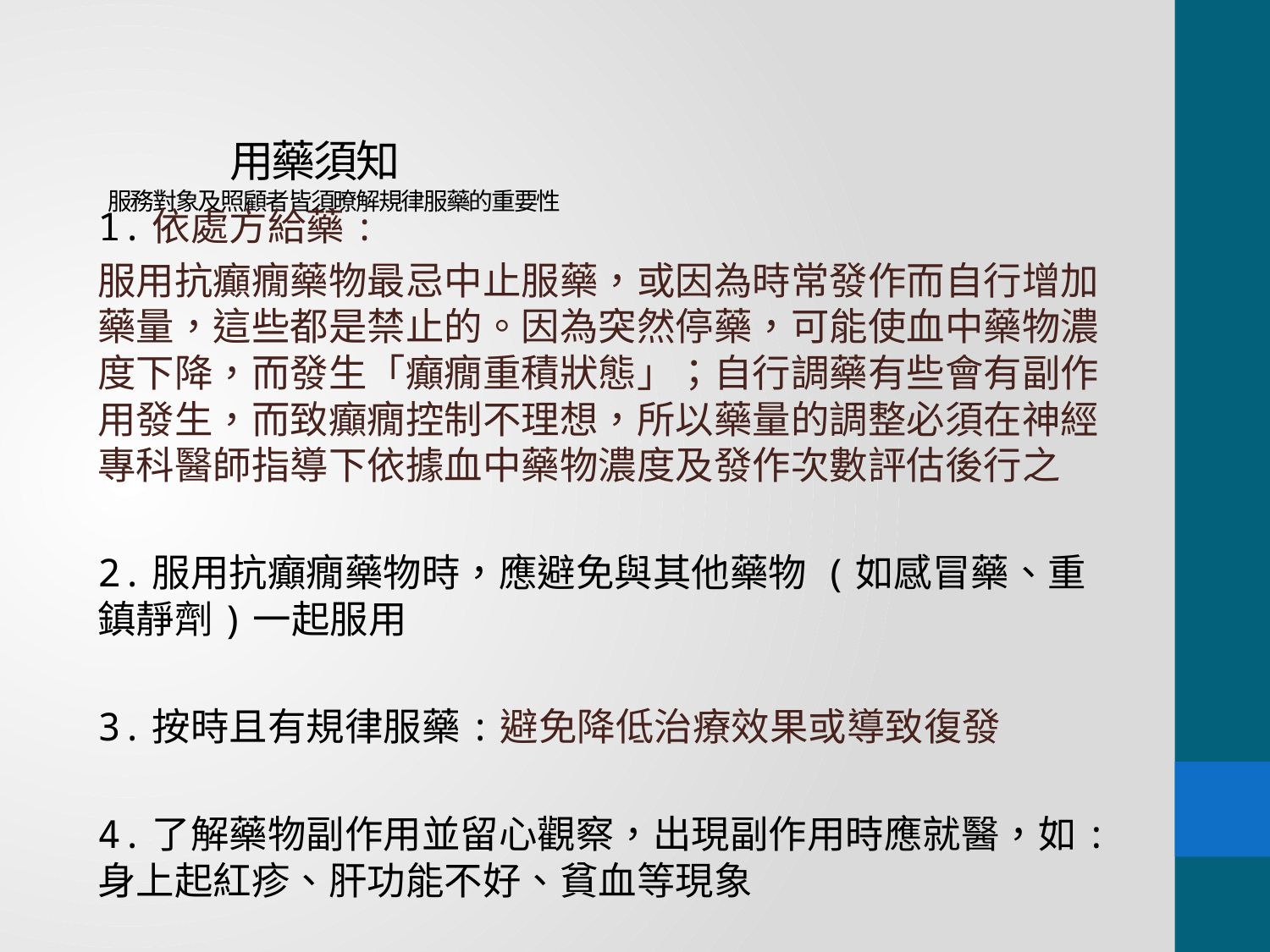

# 用藥須知 服務對象及照顧者皆須暸解規律服藥的重要性
1.依處方給藥:
服用抗癲癇藥物最忌中止服藥，或因為時常發作而自行增加藥量，這些都是禁止的。因為突然停藥，可能使血中藥物濃度下降，而發生「癲癇重積狀態」；自行調藥有些會有副作用發生，而致癲癇控制不理想，所以藥量的調整必須在神經專科醫師指導下依據血中藥物濃度及發作次數評估後行之

2.服用抗癲癇藥物時，應避免與其他藥物 (如感冒藥、重鎮靜劑)一起服用

3.按時且有規律服藥:避免降低治療效果或導致復發

4.了解藥物副作用並留心觀察，出現副作用時應就醫，如:身上起紅疹、肝功能不好、貧血等現象